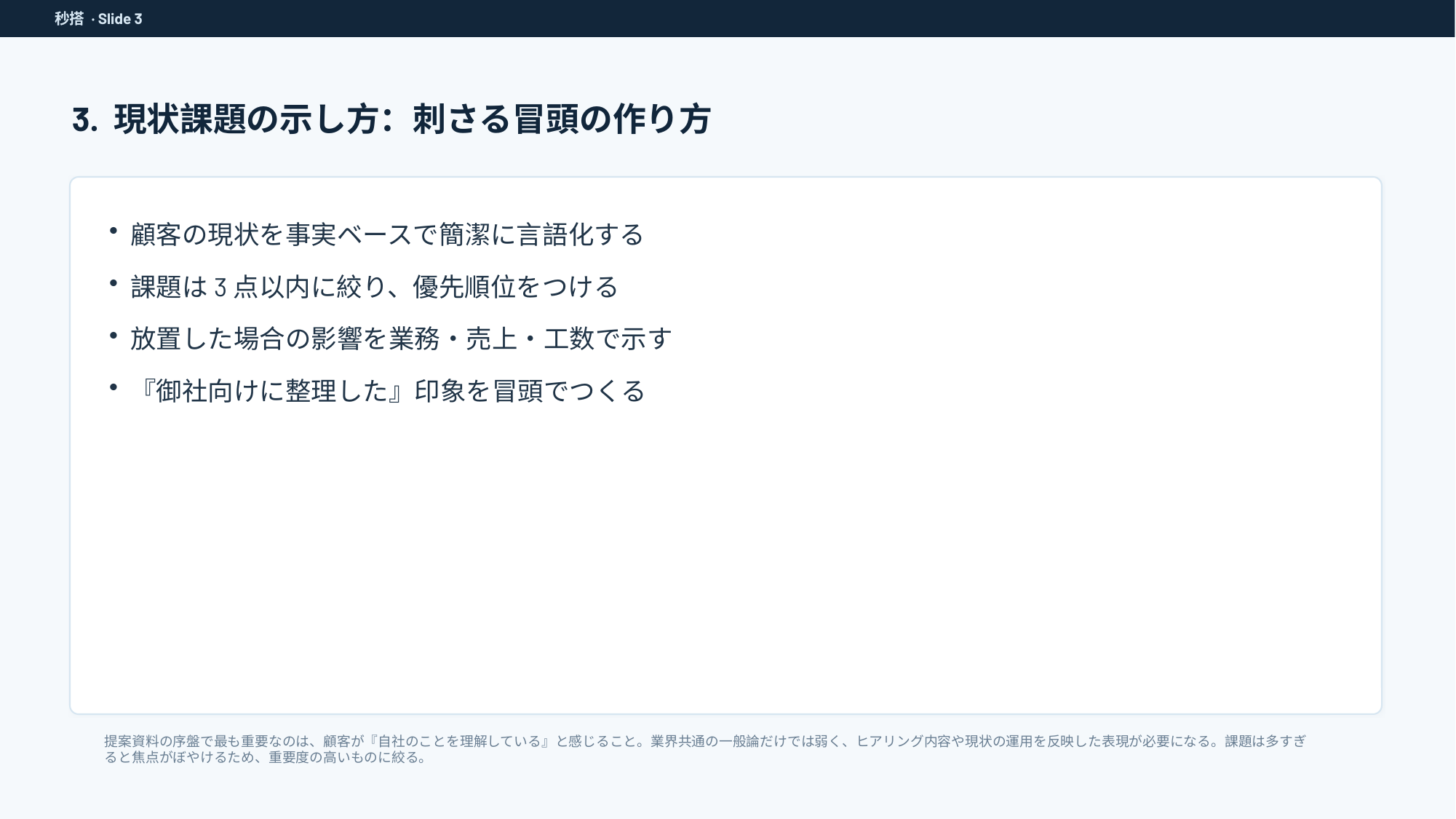

秒搭 · Slide 3
3. 現状課題の示し方：刺さる冒頭の作り方

顧客の現状を事実ベースで簡潔に言語化する
課題は3点以内に絞り、優先順位をつける
放置した場合の影響を業務・売上・工数で示す
『御社向けに整理した』印象を冒頭でつくる
提案資料の序盤で最も重要なのは、顧客が『自社のことを理解している』と感じること。業界共通の一般論だけでは弱く、ヒアリング内容や現状の運用を反映した表現が必要になる。課題は多すぎると焦点がぼやけるため、重要度の高いものに絞る。